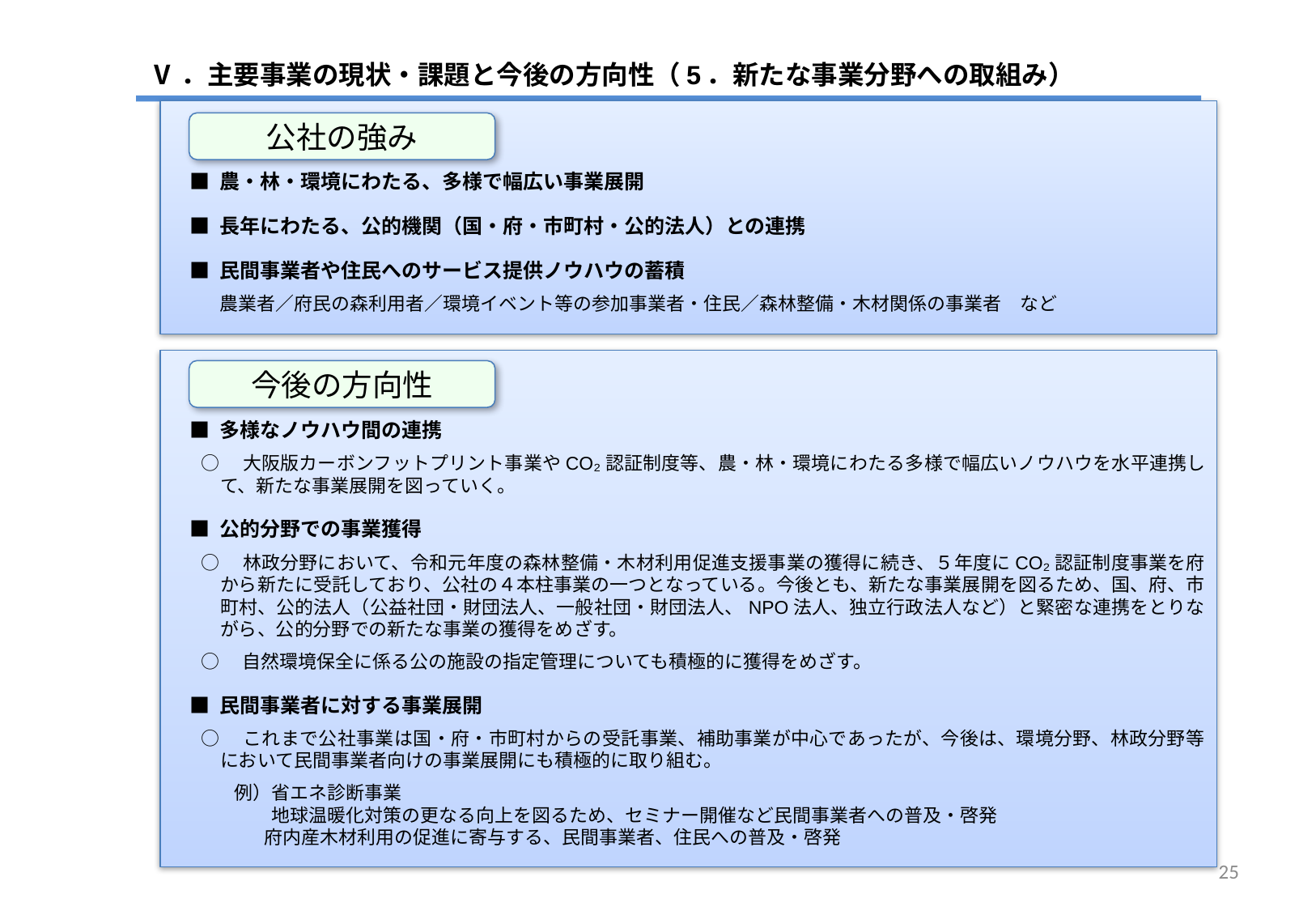

Ⅴ．主要事業の現状・課題と今後の方向性（5．新たな事業分野への取組み）

■ 農・林・環境にわたる、多様で幅広い事業展開
■ 長年にわたる、公的機関（国・府・市町村・公的法人）との連携
■ 民間事業者や住民へのサービス提供ノウハウの蓄積
　農業者／府民の森利用者／環境イベント等の参加事業者・住民／森林整備・木材関係の事業者　など
公社の強み

■ 多様なノウハウ間の連携
○　大阪版カーボンフットプリント事業やCO₂認証制度等、農・林・環境にわたる多様で幅広いノウハウを水平連携して、新たな事業展開を図っていく。
■ 公的分野での事業獲得
○　林政分野において、令和元年度の森林整備・木材利用促進支援事業の獲得に続き、５年度にCO₂認証制度事業を府から新たに受託しており、公社の４本柱事業の一つとなっている。今後とも、新たな事業展開を図るため、国、府、市町村、公的法人（公益社団・財団法人、一般社団・財団法人、NPO法人、独立行政法人など）と緊密な連携をとりながら、公的分野での新たな事業の獲得をめざす。
○　自然環境保全に係る公の施設の指定管理についても積極的に獲得をめざす。
■ 民間事業者に対する事業展開
○　これまで公社事業は国・府・市町村からの受託事業、補助事業が中心であったが、今後は、環境分野、林政分野等において民間事業者向けの事業展開にも積極的に取り組む。
例）省エネ診断事業
　　地球温暖化対策の更なる向上を図るため、セミナー開催など民間事業者への普及・啓発
      府内産木材利用の促進に寄与する、民間事業者、住民への普及・啓発
今後の方向性
25